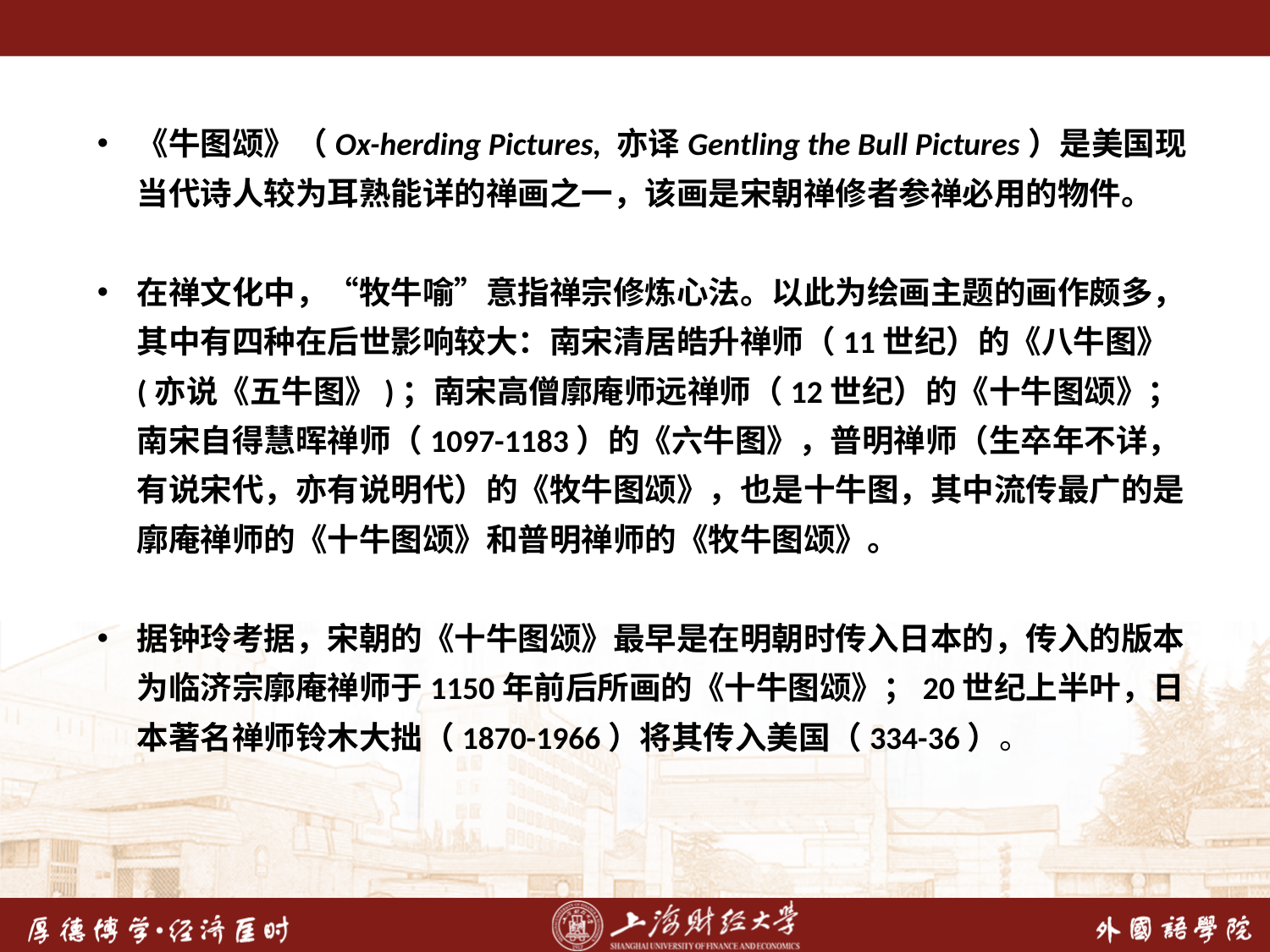

《牛图颂》（Ox-herding Pictures, 亦译Gentling the Bull Pictures）是美国现当代诗人较为耳熟能详的禅画之一，该画是宋朝禅修者参禅必用的物件。

在禅文化中，“牧牛喻”意指禅宗修炼心法。以此为绘画主题的画作颇多，其中有四种在后世影响较大：南宋清居皓升禅师（11世纪）的《八牛图》(亦说《五牛图》)；南宋高僧廓庵师远禅师（12世纪）的《十牛图颂》；南宋自得慧晖禅师（1097-1183）的《六牛图》，普明禅师（生卒年不详，有说宋代，亦有说明代）的《牧牛图颂》，也是十牛图，其中流传最广的是廓庵禅师的《十牛图颂》和普明禅师的《牧牛图颂》。

据钟玲考据，宋朝的《十牛图颂》最早是在明朝时传入日本的，传入的版本为临济宗廓庵禅师于1150年前后所画的《十牛图颂》；20世纪上半叶，日本著名禅师铃木大拙（1870-1966）将其传入美国（334-36）。